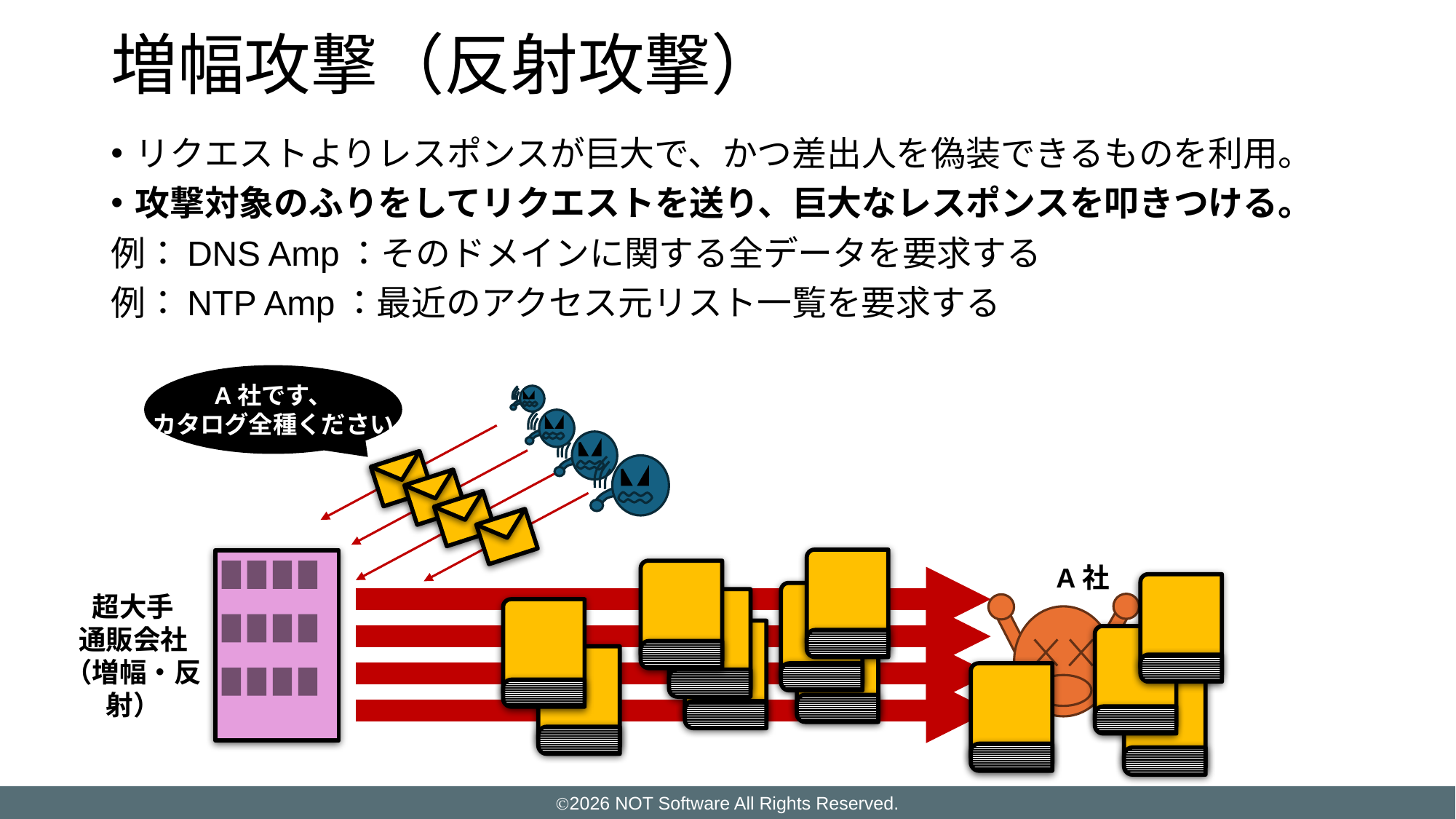

# 増幅攻撃（反射攻撃）
リクエストよりレスポンスが巨大で、かつ差出人を偽装できるものを利用。
攻撃対象のふりをしてリクエストを送り、巨大なレスポンスを叩きつける。
例：DNS Amp：そのドメインに関する全データを要求する
例：NTP Amp：最近のアクセス元リスト一覧を要求する

A社です、
カタログ全種ください

A社

超大手
通販会社
（増幅・反射）